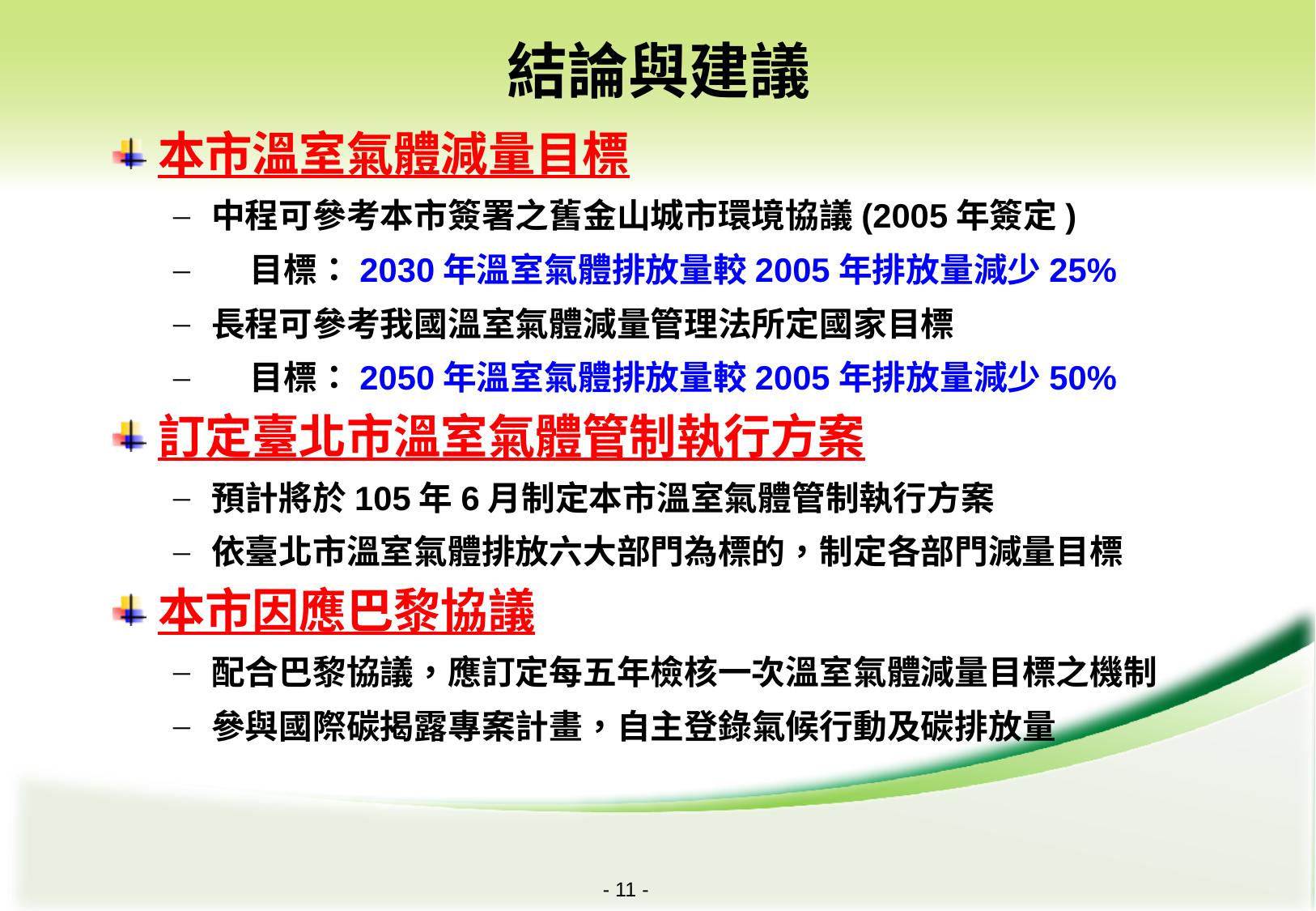

結論與建議
本市溫室氣體減量目標
中程可參考本市簽署之舊金山城市環境協議(2005年簽定)
    目標：2030年溫室氣體排放量較2005年排放量減少25%
長程可參考我國溫室氣體減量管理法所定國家目標
    目標：2050年溫室氣體排放量較2005年排放量減少50%
訂定臺北市溫室氣體管制執行方案
預計將於105年6月制定本市溫室氣體管制執行方案
依臺北市溫室氣體排放六大部門為標的，制定各部門減量目標
本市因應巴黎協議
配合巴黎協議，應訂定每五年檢核一次溫室氣體減量目標之機制
參與國際碳揭露專案計畫，自主登錄氣候行動及碳排放量